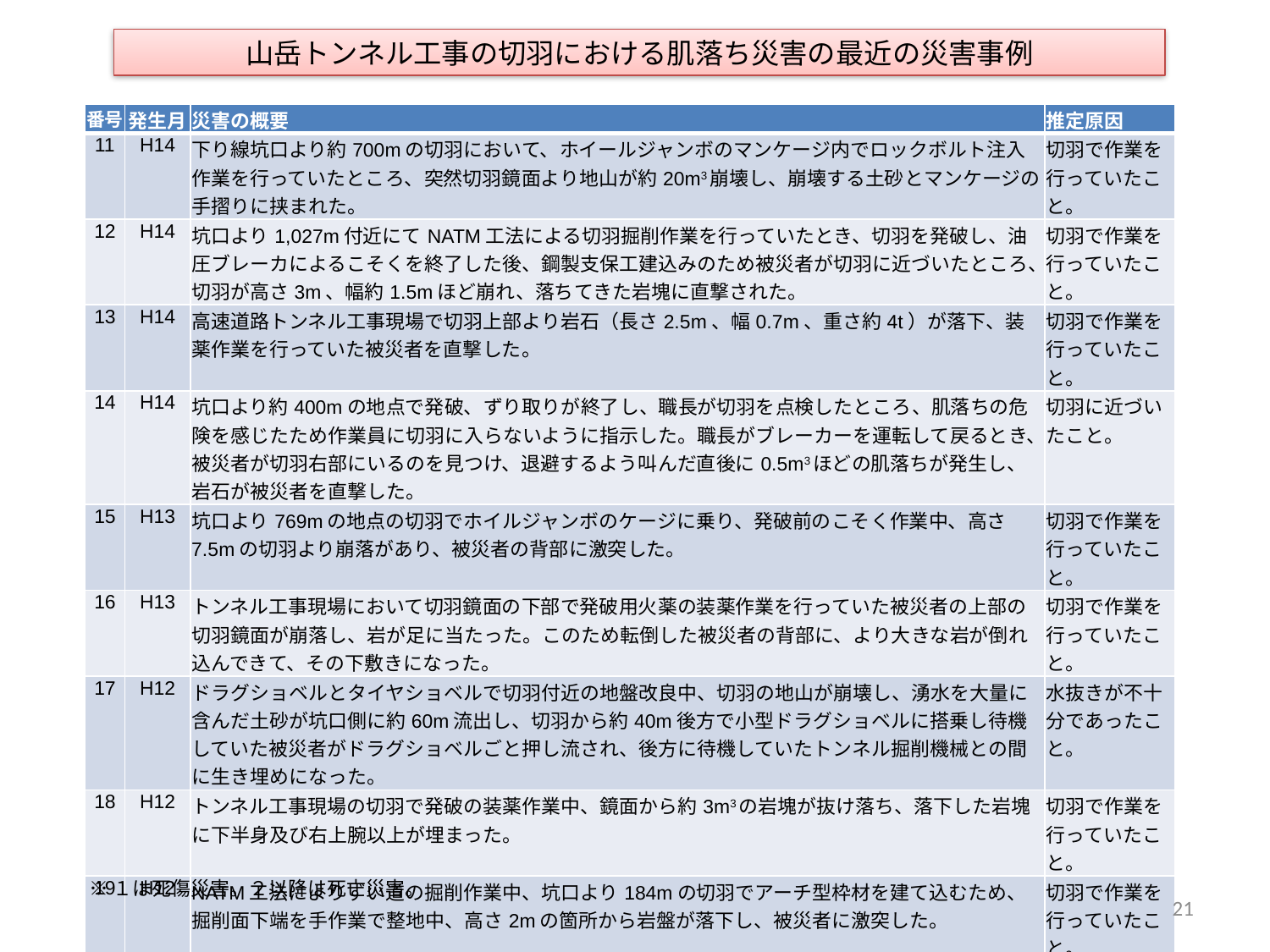

山岳トンネル工事の切羽における肌落ち災害の最近の災害事例
| 番号 | 発生月 | 災害の概要 | 推定原因 |
| --- | --- | --- | --- |
| 11 | H14 | 下り線坑口より約700mの切羽において、ホイールジャンボのマンケージ内でロックボルト注入作業を行っていたところ、突然切羽鏡面より地山が約20m3崩壊し、崩壊する土砂とマンケージの手摺りに挟まれた。 | 切羽で作業を行っていたこと。 |
| 12 | H14 | 坑口より1,027m付近にてNATM工法による切羽掘削作業を行っていたとき、切羽を発破し、油圧ブレーカによるこそくを終了した後、鋼製支保工建込みのため被災者が切羽に近づいたところ、切羽が高さ3m、幅約1.5mほど崩れ、落ちてきた岩塊に直撃された。 | 切羽で作業を行っていたこと。 |
| 13 | H14 | 高速道路トンネル工事現場で切羽上部より岩石（長さ2.5m、幅0.7m、重さ約4t）が落下、装薬作業を行っていた被災者を直撃した。 | 切羽で作業を行っていたこと。 |
| 14 | H14 | 坑口より約400mの地点で発破、ずり取りが終了し、職長が切羽を点検したところ、肌落ちの危険を感じたため作業員に切羽に入らないように指示した。職長がブレーカーを運転して戻るとき、被災者が切羽右部にいるのを見つけ、退避するよう叫んだ直後に0.5m3ほどの肌落ちが発生し、岩石が被災者を直撃した。 | 切羽に近づいたこと。 |
| 15 | H13 | 坑口より769mの地点の切羽でホイルジャンボのケージに乗り、発破前のこそく作業中、高さ7.5mの切羽より崩落があり、被災者の背部に激突した。 | 切羽で作業を行っていたこと。 |
| 16 | H13 | トンネル工事現場において切羽鏡面の下部で発破用火薬の装薬作業を行っていた被災者の上部の切羽鏡面が崩落し、岩が足に当たった。このため転倒した被災者の背部に、より大きな岩が倒れ込んできて、その下敷きになった。 | 切羽で作業を行っていたこと。 |
| 17 | H12 | ドラグショベルとタイヤショベルで切羽付近の地盤改良中、切羽の地山が崩壊し、湧水を大量に含んだ土砂が坑口側に約60m流出し、切羽から約40m後方で小型ドラグショベルに搭乗し待機していた被災者がドラグショベルごと押し流され、後方に待機していたトンネル掘削機械との間に生き埋めになった。 | 水抜きが不十分であったこと。 |
| 18 | H12 | トンネル工事現場の切羽で発破の装薬作業中、鏡面から約3m3の岩塊が抜け落ち、落下した岩塊に下半身及び右上腕以上が埋まった。 | 切羽で作業を行っていたこと。 |
| 19 | H12 | NATM工法によりずい道の掘削作業中、坑口より184mの切羽でアーチ型枠材を建て込むため、掘削面下端を手作業で整地中、高さ2mの箇所から岩盤が落下し、被災者に激突した。 | 切羽で作業を行っていたこと。 |
| 20 | H12 | ずい道坑口から約100mの切羽付近においてこそくが行われた後にずい道支保工設置のためズリかきならしを行っていたところ、どこかから石が落下して被災者に激突した。 | 切羽で作業を行っていたこと。 |
| 21 | H12 | 坑口より約790m付近において切羽掘削作業がほぼ終了し、支保工組立、モルタルの吹き付け作業等を終了し、次の支保工組立の基礎の確認のために２名が左右に分かれて近づき、掘削盤の高さの確認を行っていたところ、切羽右側の岩盤（5.6m3）が突然崩落し、被災者が崩落してきた岩盤に巻き込まれたもの。 | 切羽に近づいたこと。 |
※１は死傷災害。２以降は死亡災害。
21